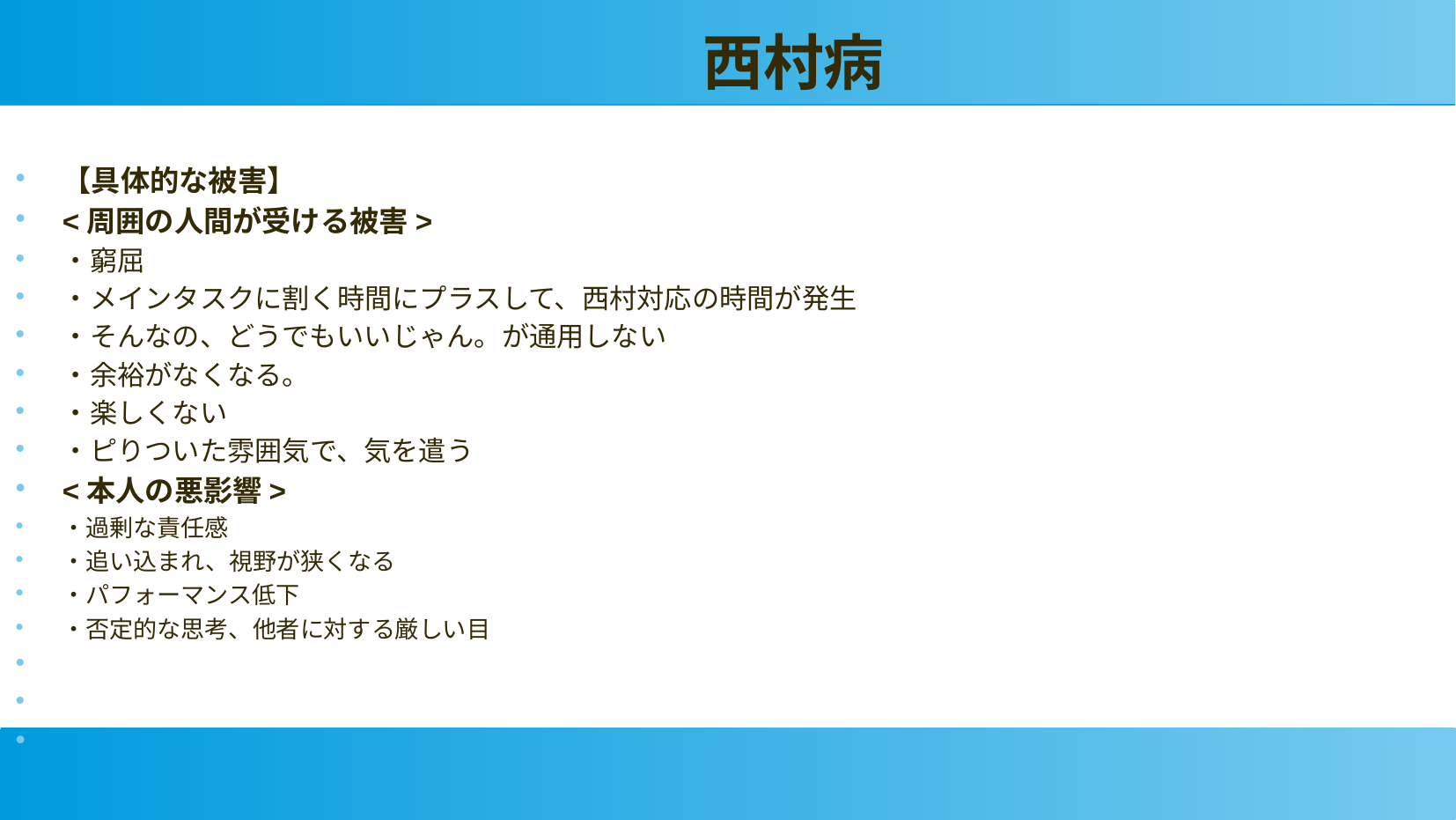

西村病

【具体的な被害】
<周囲の人間が受ける被害>
・窮屈
・メインタスクに割く時間にプラスして、西村対応の時間が発生
・そんなの、どうでもいいじゃん。が通用しない
・余裕がなくなる。
・楽しくない
・ピりついた雰囲気で、気を遣う
<本人の悪影響>
・過剰な責任感
・追い込まれ、視野が狭くなる
・パフォーマンス低下
・否定的な思考、他者に対する厳しい目